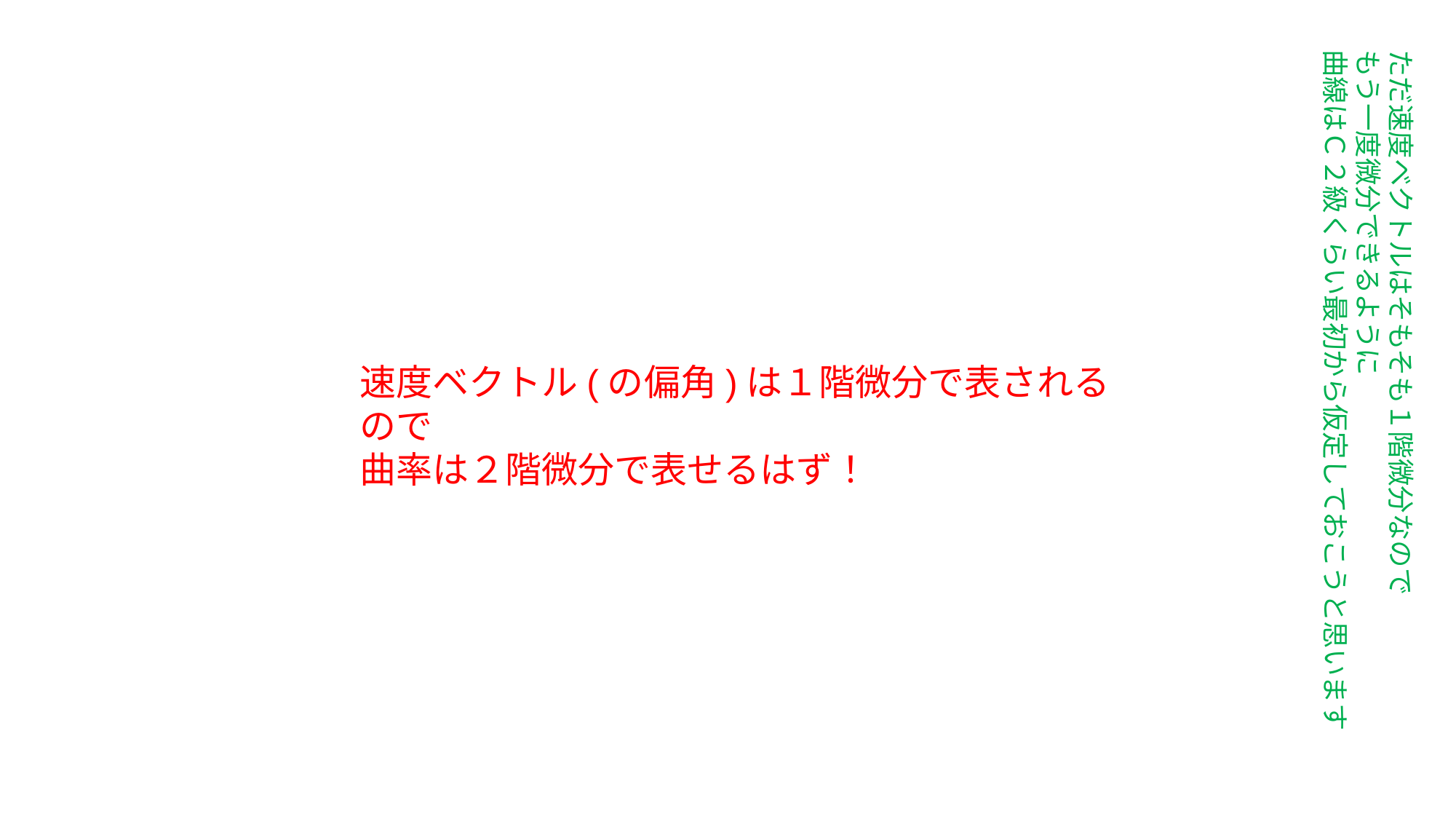

ただ速度ベクトルはそもそも１階微分なので
もう一度微分できるように
曲線はＣ２級くらい最初から仮定しておこうと思います
速度ベクトル(の偏角)は１階微分で表されるので
曲率は２階微分で表せるはず！